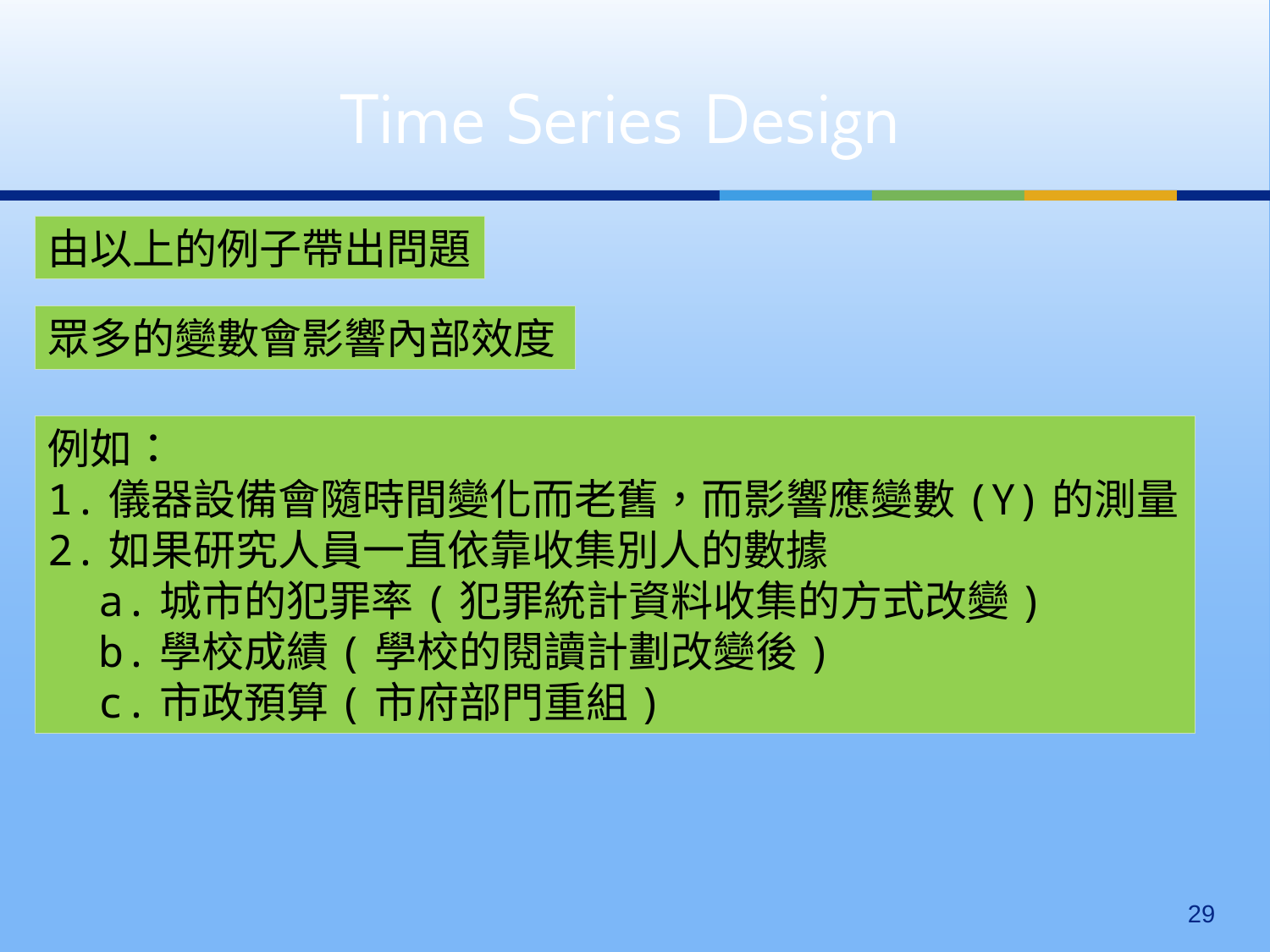

Time Series Design
由以上的例子帶出問題
眾多的變數會影響內部效度
例如：
1.儀器設備會隨時間變化而老舊，而影響應變數(Y)的測量
2.如果研究人員一直依靠收集別人的數據
  a.城市的犯罪率(犯罪統計資料收集的方式改變)
  b.學校成績(學校的閱讀計劃改變後)
  c.市政預算(市府部門重組)
29